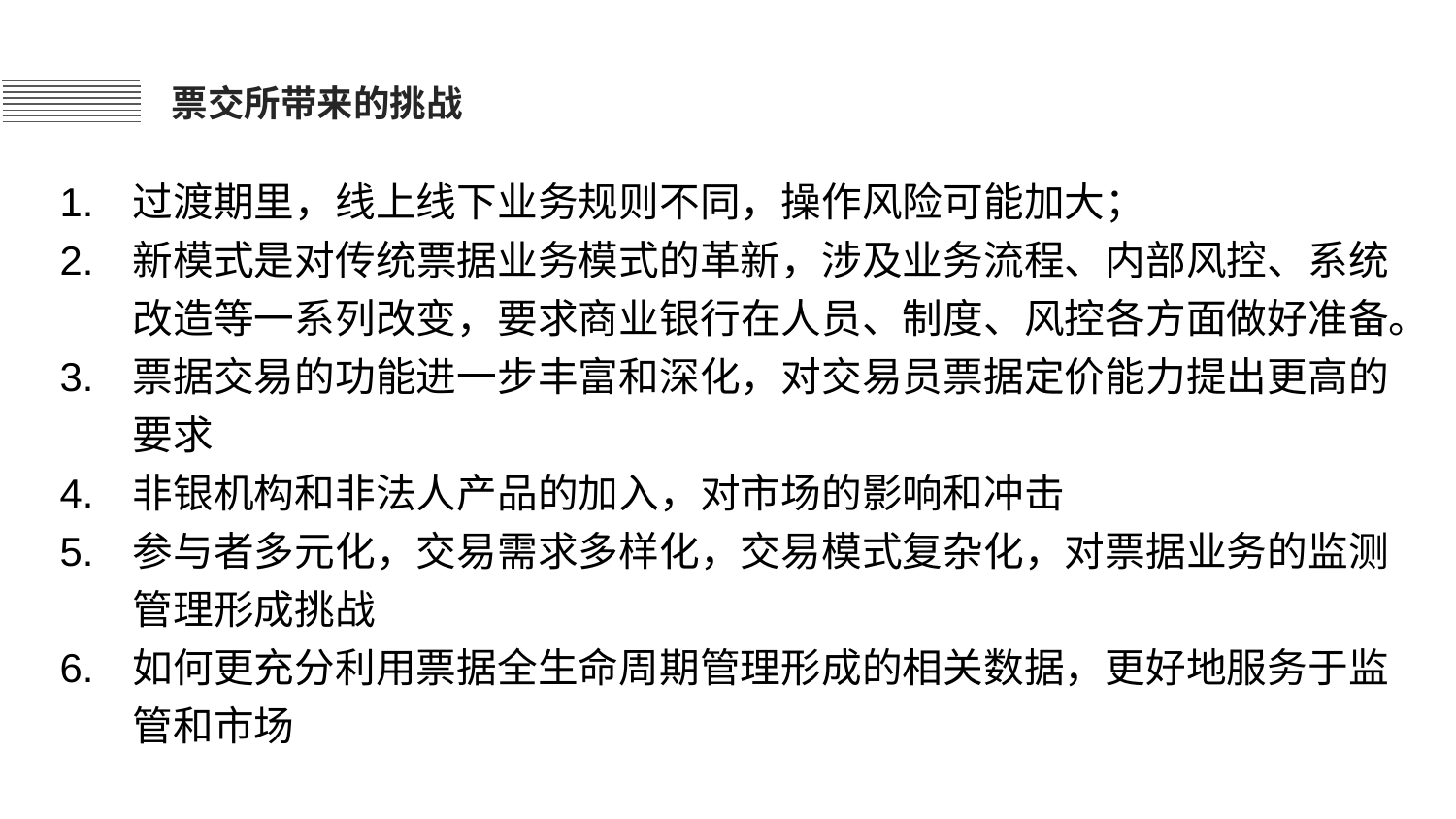

票交所带来的挑战

过渡期里，线上线下业务规则不同，操作风险可能加大；
新模式是对传统票据业务模式的革新，涉及业务流程、内部风控、系统改造等一系列改变，要求商业银行在人员、制度、风控各方面做好准备。
票据交易的功能进一步丰富和深化，对交易员票据定价能力提出更高的要求
非银机构和非法人产品的加入，对市场的影响和冲击
参与者多元化，交易需求多样化，交易模式复杂化，对票据业务的监测管理形成挑战
如何更充分利用票据全生命周期管理形成的相关数据，更好地服务于监管和市场